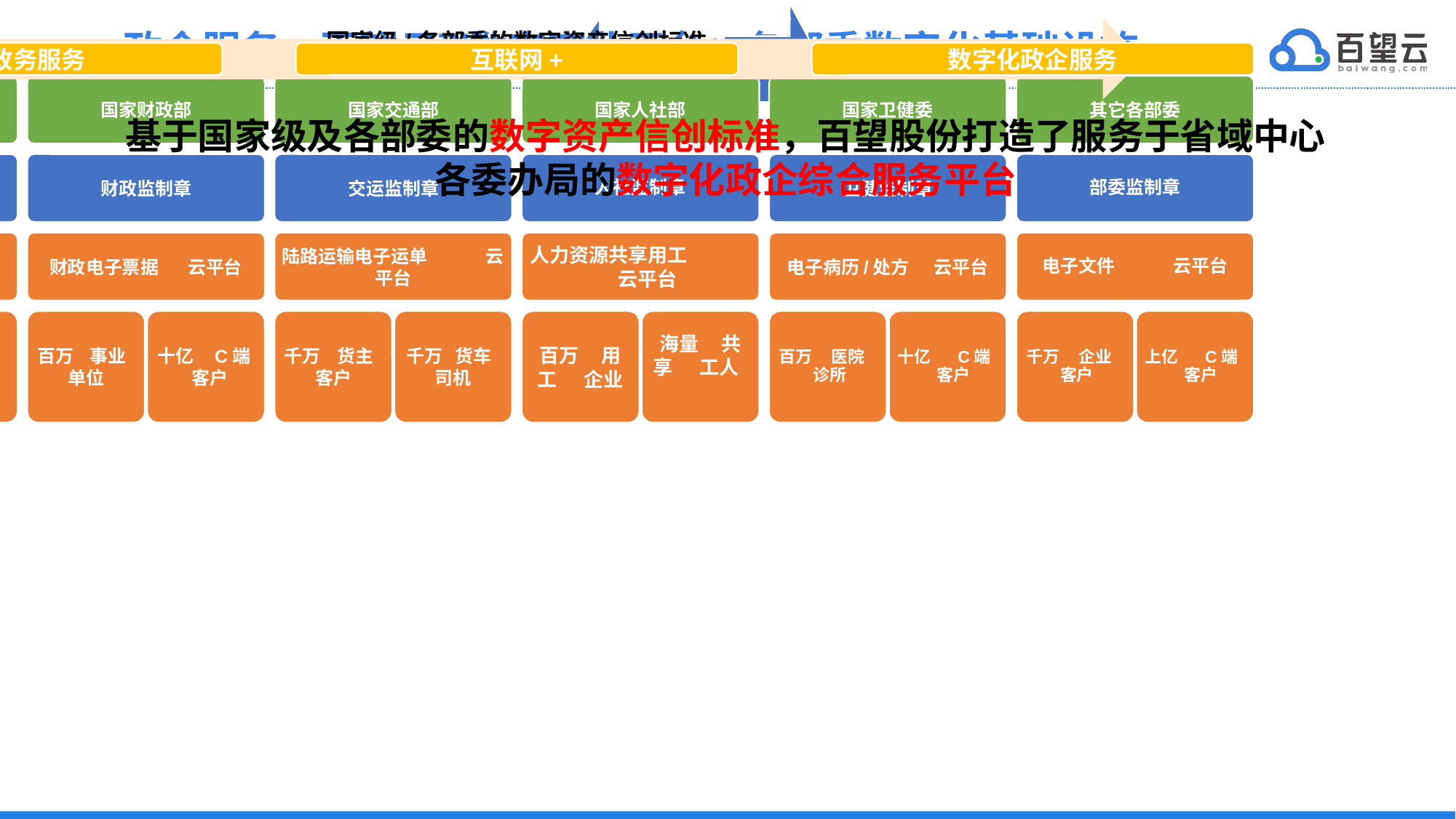

政企服务 – 百望云™数字商业平台：各部委数字化基础设施
基于国家级及各部委的数字资产信创标准，百望股份打造了服务于省域中心各委办局的数字化政企综合服务平台
国家级/各部委的数字资产信创标准
国家税务局
税务监制章
电子发/专票         云平台
1亿+   企业   客户
10亿     C端    客户
国家财政部
财政监制章
财政电子票据       云平台
百万    事业   单位
十亿    C端    客户
国家交通部
交运监制章
陆路运输电子运单              云平台
千万    货主   客户
千万   货车   司机
国家人社部
人社监制章
人力资源共享用工                  云平台
百万     用工      企业
海量     共享      工人
国家卫健委
卫健监制章
电子病历/处方      云平台
百万     医院     诊所
十亿      C端      客户
其它各部委
部委监制章
电子文件              云平台
千万     企业     客户
上亿      C端      客户
互联
互通
覆盖
渗透
数字化政务服务
互联网+
数字化政企服务

9